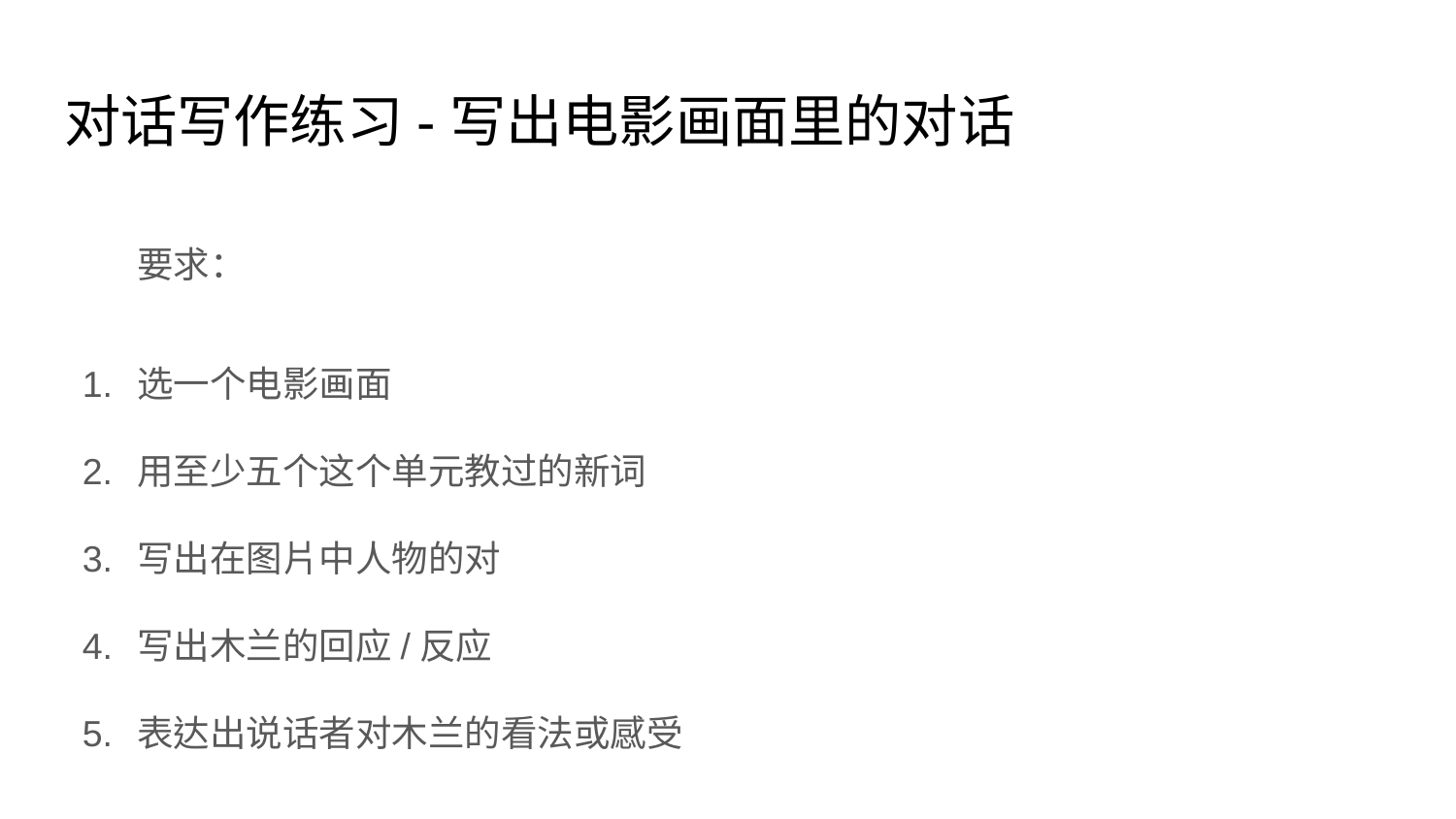

# 对话写作练习-写出电影画面里的对话
要求：
选一个电影画面
用至少五个这个单元教过的新词
写出在图片中人物的对
写出木兰的回应/反应
表达出说话者对木兰的看法或感受